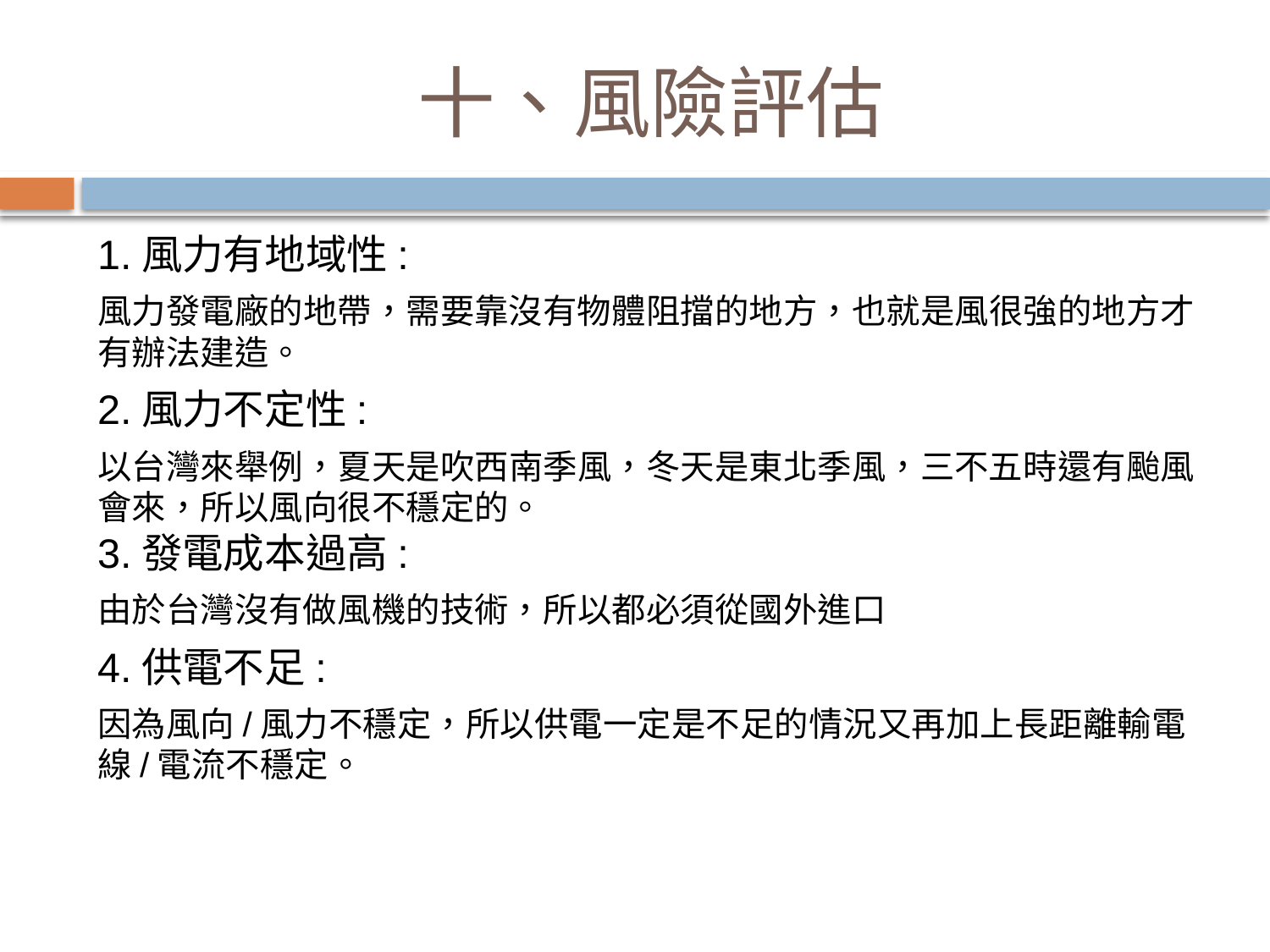

# 十、風險評估
1.風力有地域性:
風力發電廠的地帶，需要靠沒有物體阻擋的地方，也就是風很強的地方才有辦法建造。
2.風力不定性:
以台灣來舉例，夏天是吹西南季風，冬天是東北季風，三不五時還有颱風會來，所以風向很不穩定的。
3.發電成本過高:
由於台灣沒有做風機的技術，所以都必須從國外進口
4.供電不足:
因為風向/風力不穩定，所以供電一定是不足的情況又再加上長距離輸電線/電流不穩定。